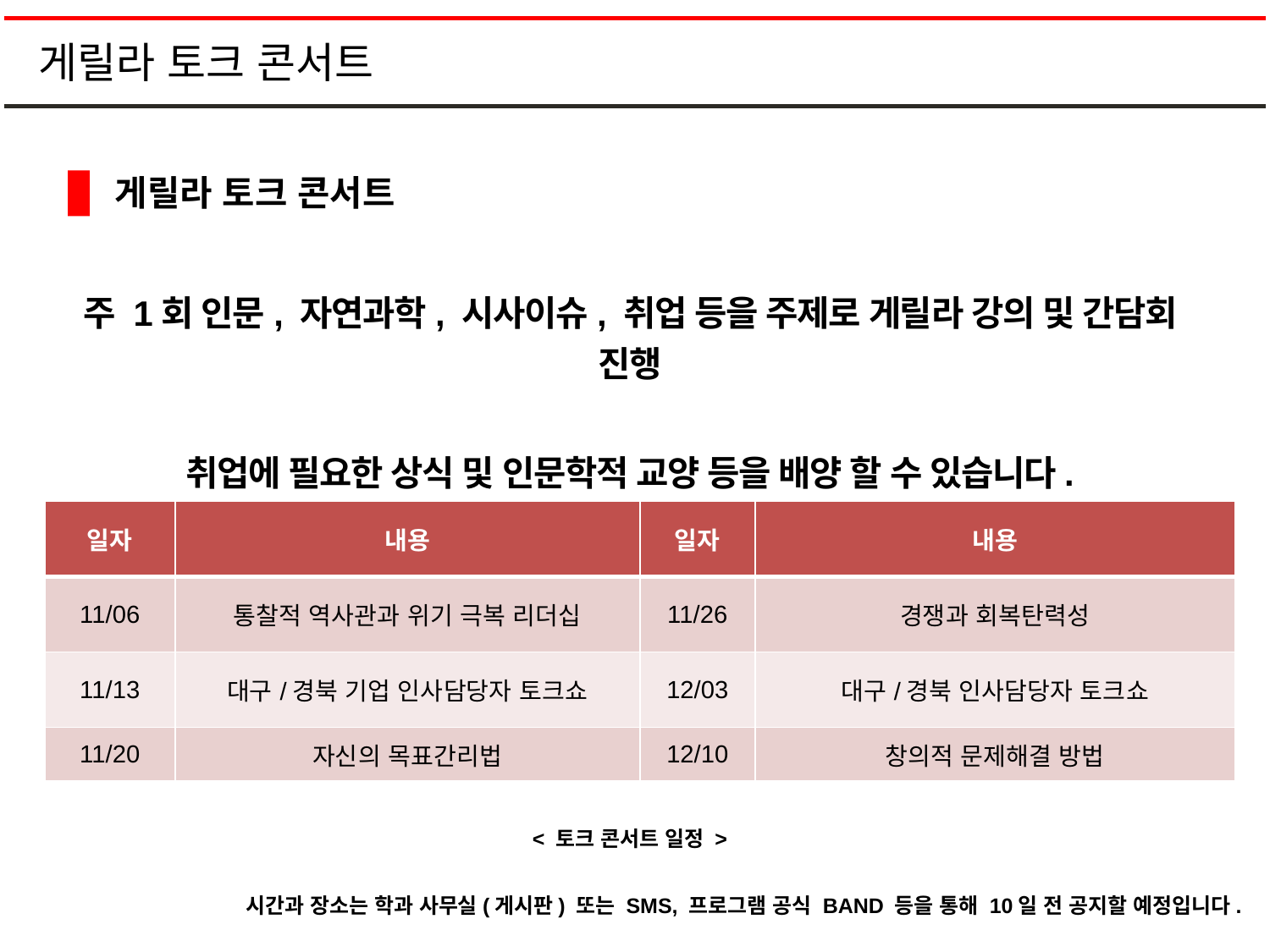

게릴라 토크 콘서트
게릴라 토크 콘서트

주 1회 인문, 자연과학, 시사이슈, 취업 등을 주제로 게릴라 강의 및 간담회 진행

취업에 필요한 상식 및 인문학적 교양 등을 배양 할 수 있습니다.
| 일자 | 내용 | 일자 | 내용 |
| --- | --- | --- | --- |
| 11/06 | 통찰적 역사관과 위기 극복 리더십 | 11/26 | 경쟁과 회복탄력성 |
| 11/13 | 대구/경북 기업 인사담당자 토크쇼 | 12/03 | 대구/경북 인사담당자 토크쇼 |
| 11/20 | 자신의 목표간리법 | 12/10 | 창의적 문제해결 방법 |
< 토크 콘서트 일정 >
시간과 장소는 학과 사무실(게시판) 또는 SMS, 프로그램 공식 BAND 등을 통해 10일 전 공지할 예정입니다.